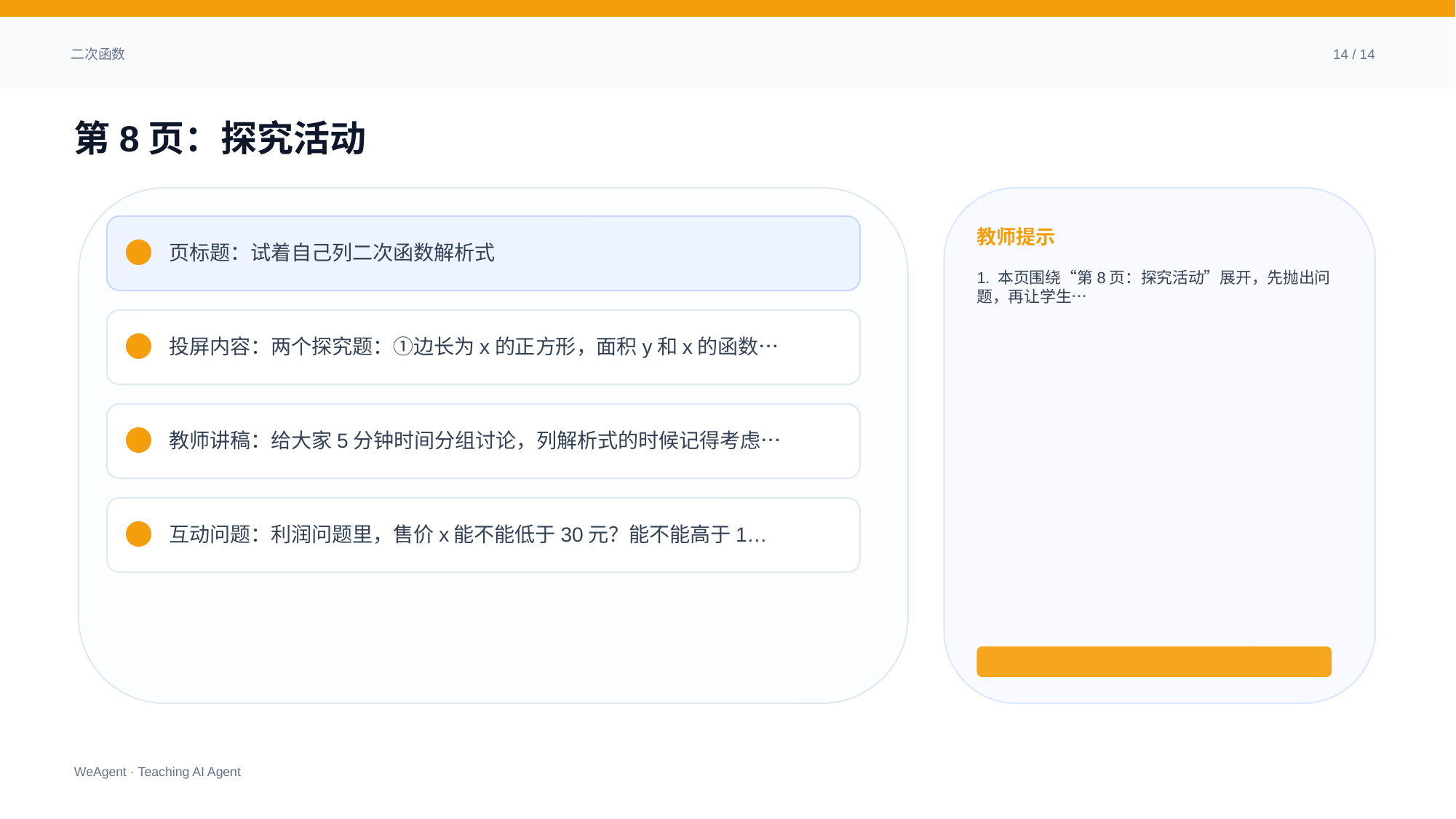

二次函数
14 / 14
第8页：探究活动

教师提示
页标题：试着自己列二次函数解析式

1. 本页围绕“第8页：探究活动”展开，先抛出问题，再让学生…

投屏内容：两个探究题：①边长为x的正方形，面积y和x的函数…

教师讲稿：给大家5分钟时间分组讨论，列解析式的时候记得考虑…

互动问题：利润问题里，售价x能不能低于30元？能不能高于1…

WeAgent · Teaching AI Agent